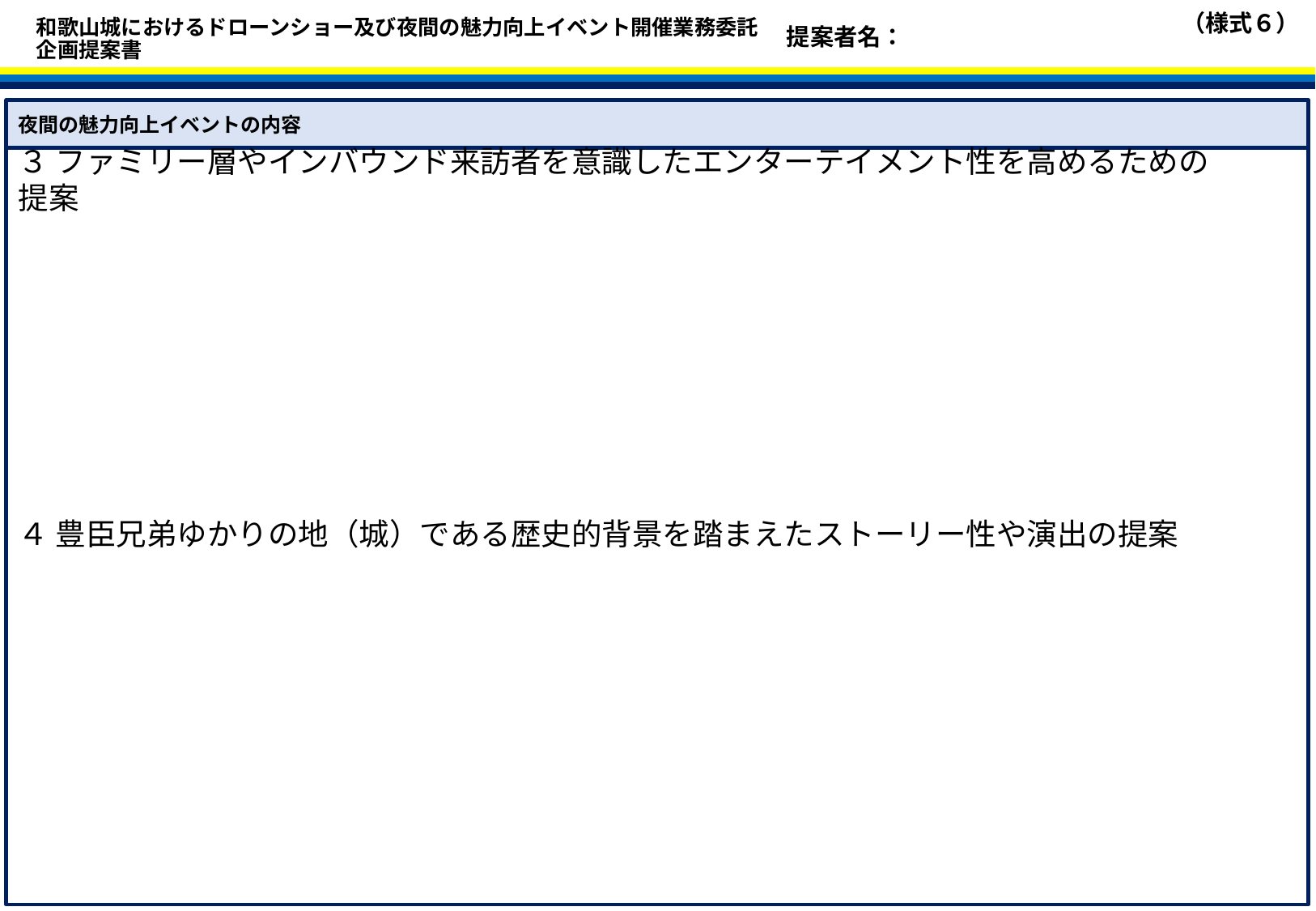

（様式６）
提案者名：
和歌山城におけるドローンショー及び夜間の魅力向上イベント開催業務委託
企画提案書
夜間の魅力向上イベントの内容

３ ファミリー層やインバウンド来訪者を意識したエンターテイメント性を高めるための提案
４ 豊臣兄弟ゆかりの地（城）である歴史的背景を踏まえたストーリー性や演出の提案